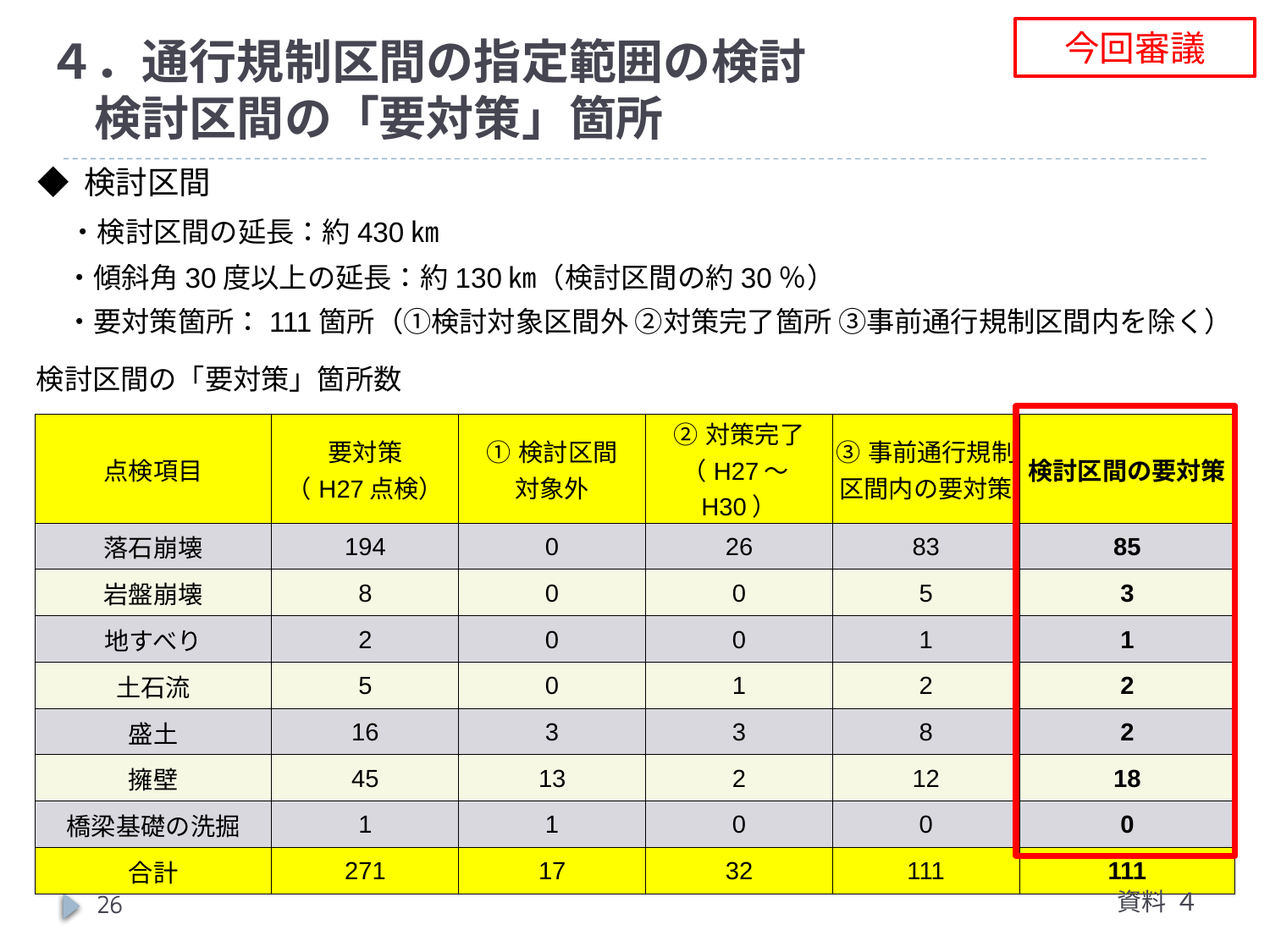

今回審議
# ４．通行規制区間の指定範囲の検討 　検討区間の「要対策」箇所
◆ 検討区間
　・検討区間の延長：約430㎞
　・傾斜角30度以上の延長：約130㎞（検討区間の約30％）
　・要対策箇所：111箇所（①検討対象区間外 ②対策完了箇所 ③事前通行規制区間内を除く）

| 検討区間の「要対策」箇所数 |  |  |  |  |  |
| --- | --- | --- | --- | --- | --- |
| 点検項目 | 要対策 （H27点検） | ①検討区間 対象外 | ②対策完了 （H27～H30） | ③事前通行規制 区間内の要対策 | 検討区間の要対策 |
| 落石崩壊 | 194 | 0 | 26 | 83 | 85 |
| 岩盤崩壊 | 8 | 0 | 0 | 5 | 3 |
| 地すべり | 2 | 0 | 0 | 1 | 1 |
| 土石流 | 5 | 0 | 1 | 2 | 2 |
| 盛土 | 16 | 3 | 3 | 8 | 2 |
| 擁壁 | 45 | 13 | 2 | 12 | 18 |
| 橋梁基礎の洗掘 | 1 | 1 | 0 | 0 | 0 |
| 合計 | 271 | 17 | 32 | 111 | 111 |

資料 ４
26